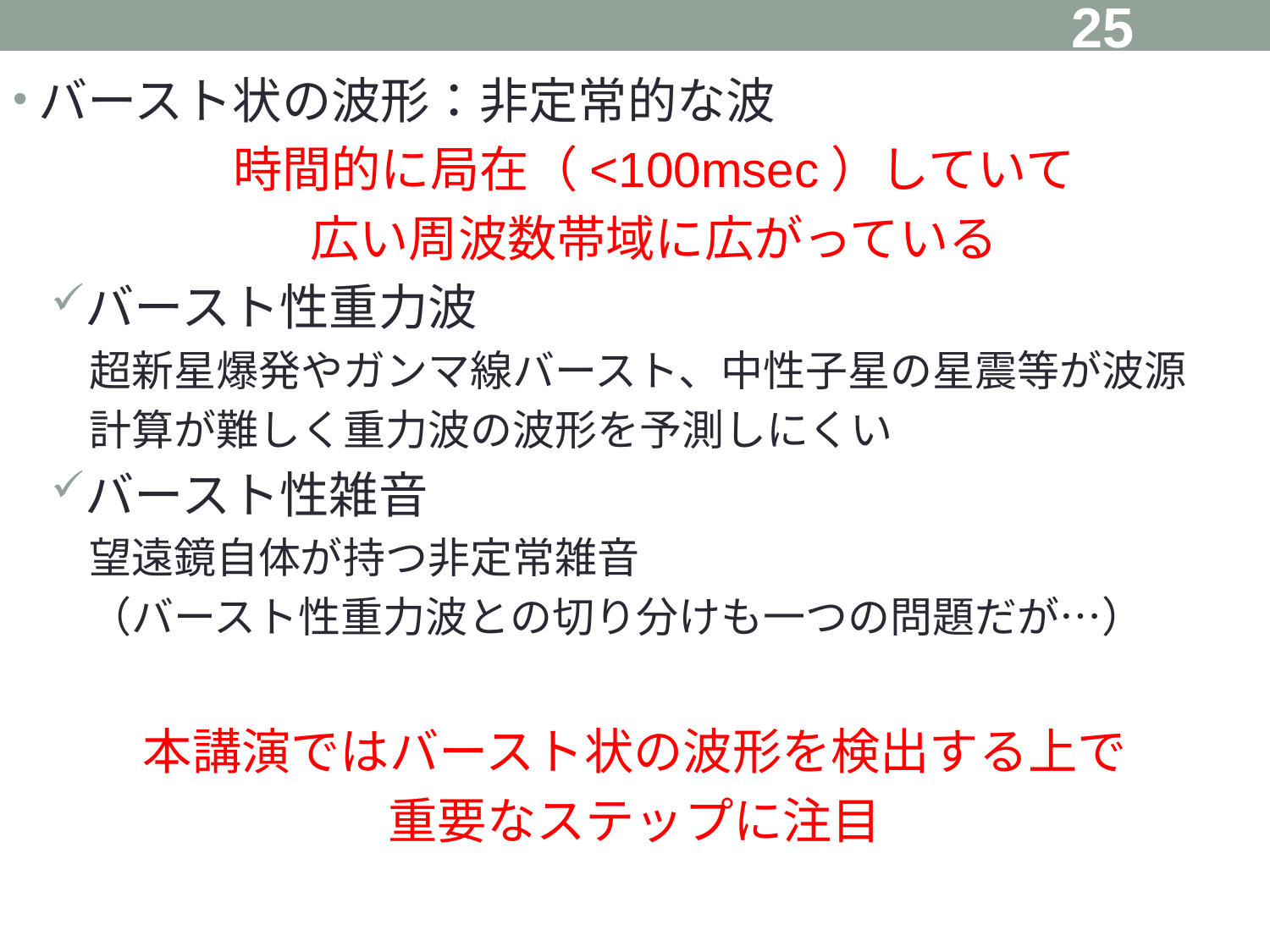

25
バースト状の波形：非定常的な波
時間的に局在（<100msec）していて
広い周波数帯域に広がっている
バースト性重力波
超新星爆発やガンマ線バースト、中性子星の星震等が波源
計算が難しく重力波の波形を予測しにくい
バースト性雑音
望遠鏡自体が持つ非定常雑音
（バースト性重力波との切り分けも一つの問題だが…）

本講演ではバースト状の波形を検出する上で
重要なステップに注目